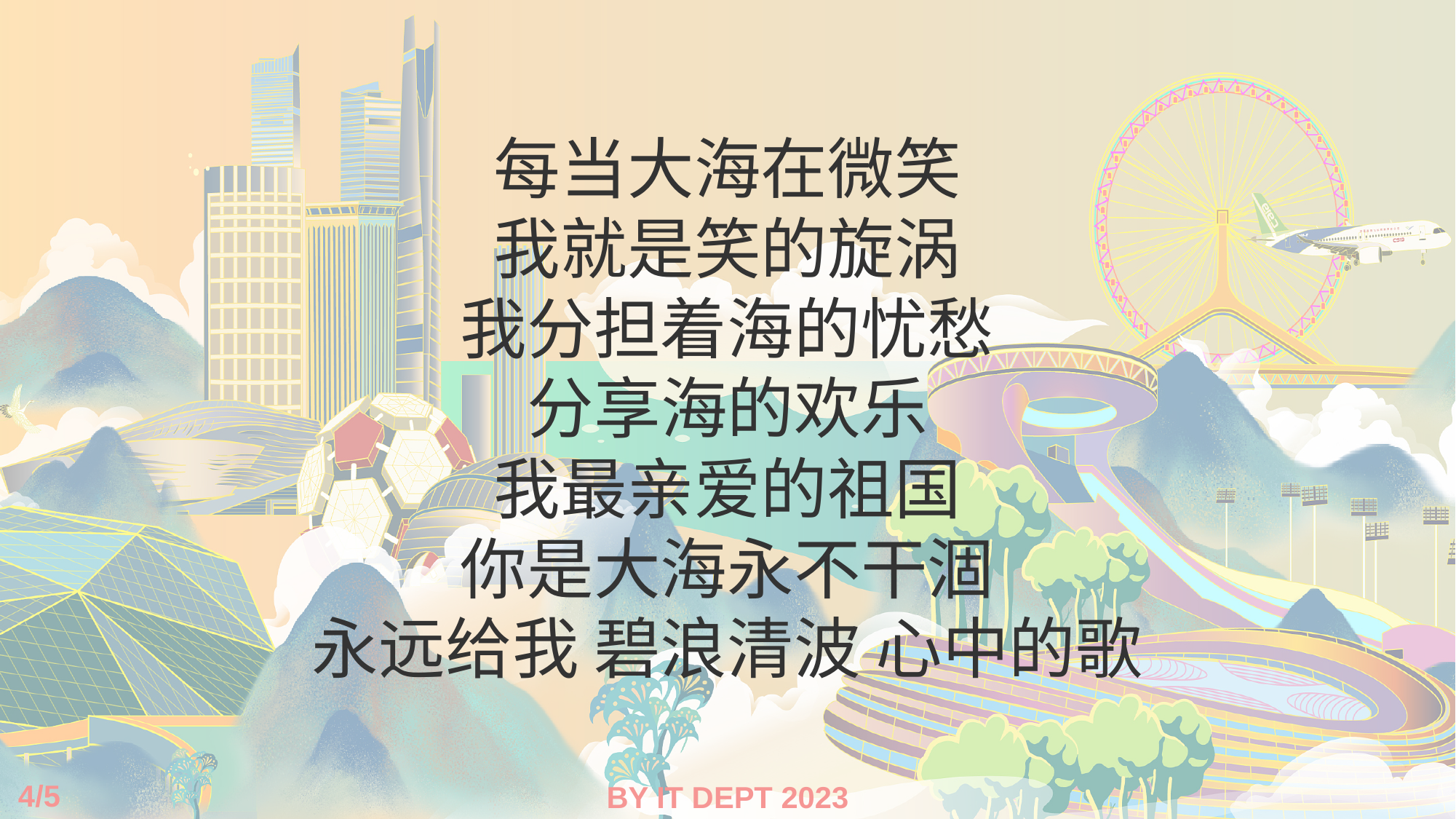

每当大海在微笑
我就是笑的旋涡
我分担着海的忧愁
分享海的欢乐
我最亲爱的祖国
你是大海永不干涸
永远给我 碧浪清波 心中的歌
4/5
BY IT DEPT 2023